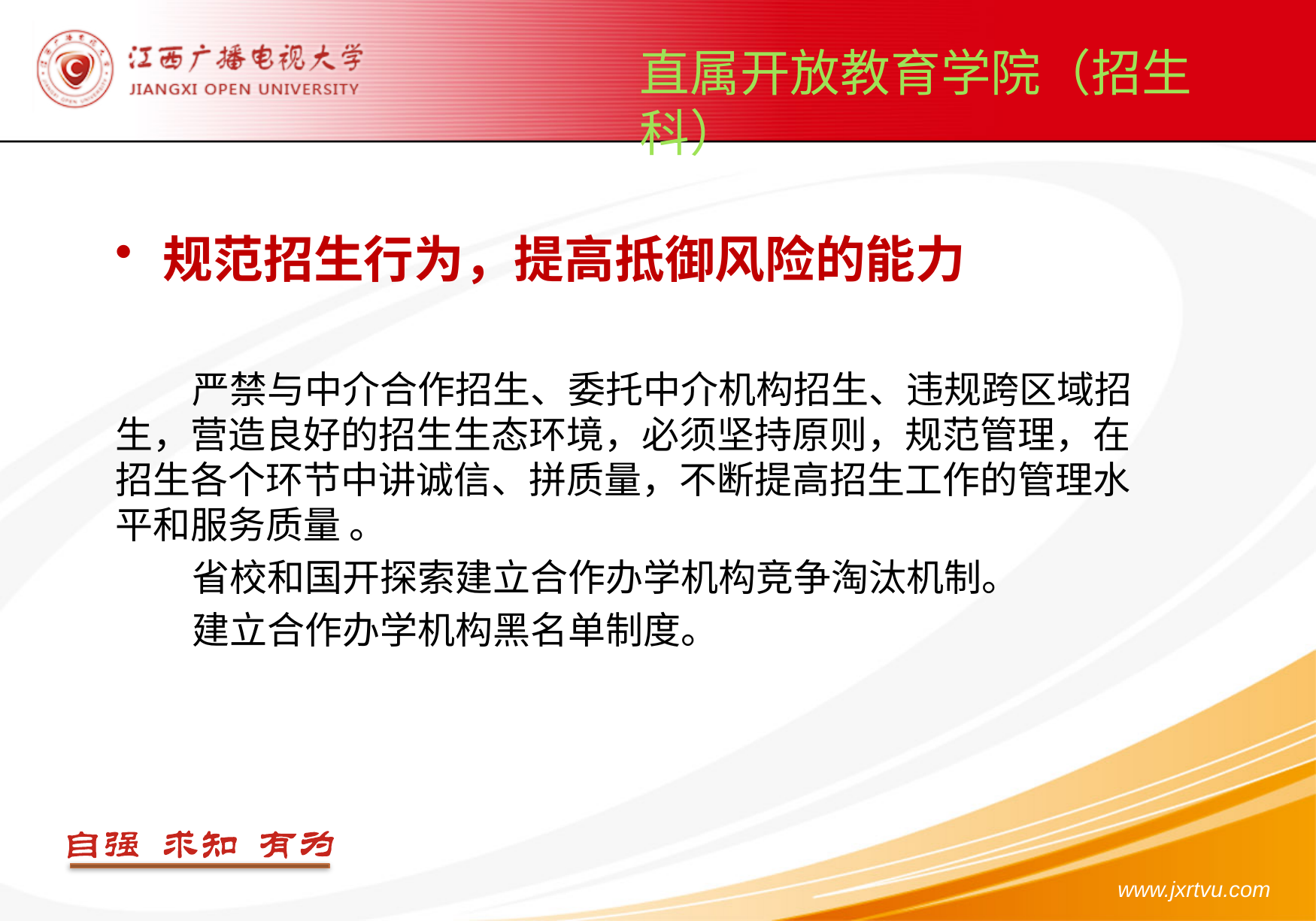

直属开放教育学院（招生科）
规范招生行为，提高抵御风险的能力

        严禁与中介合作招生、委托中介机构招生、违规跨区域招生，营造良好的招生生态环境，必须坚持原则，规范管理，在招生各个环节中讲诚信、拼质量，不断提高招生工作的管理水平和服务质量 。
        省校和国开探索建立合作办学机构竞争淘汰机制。
        建立合作办学机构黑名单制度。